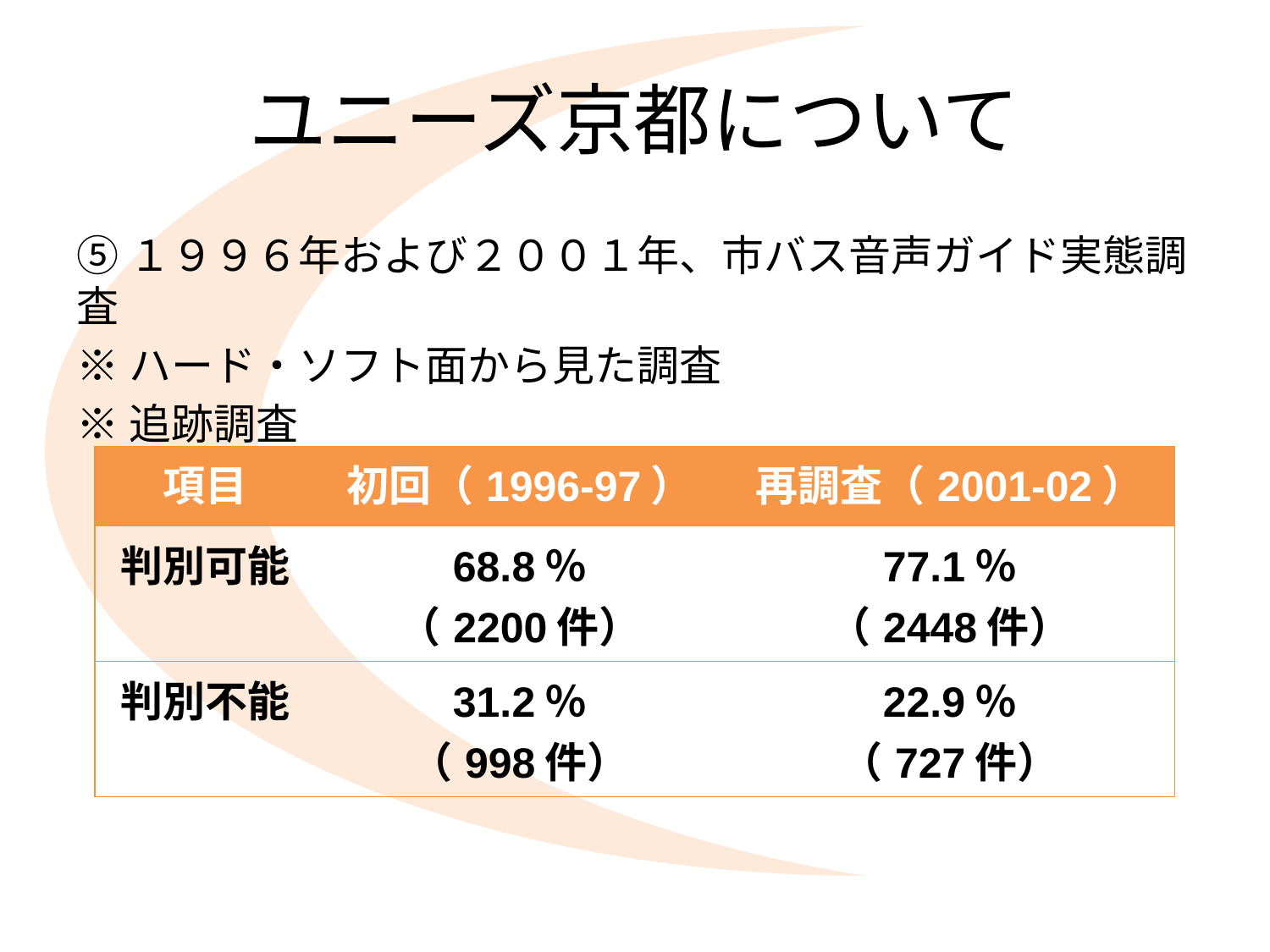

# ユニーズ京都について
⑤１９９６年および２００１年、市バス音声ガイド実態調査
※ハード・ソフト面から見た調査
※追跡調査
| 項目 | 初回（1996-97） | 再調査（2001-02） |
| --- | --- | --- |
| 判別可能 | 68.8％ （2200件） | 77.1％ （2448件） |
| 判別不能 | 31.2％ （998件） | 22.9％ （727件） |